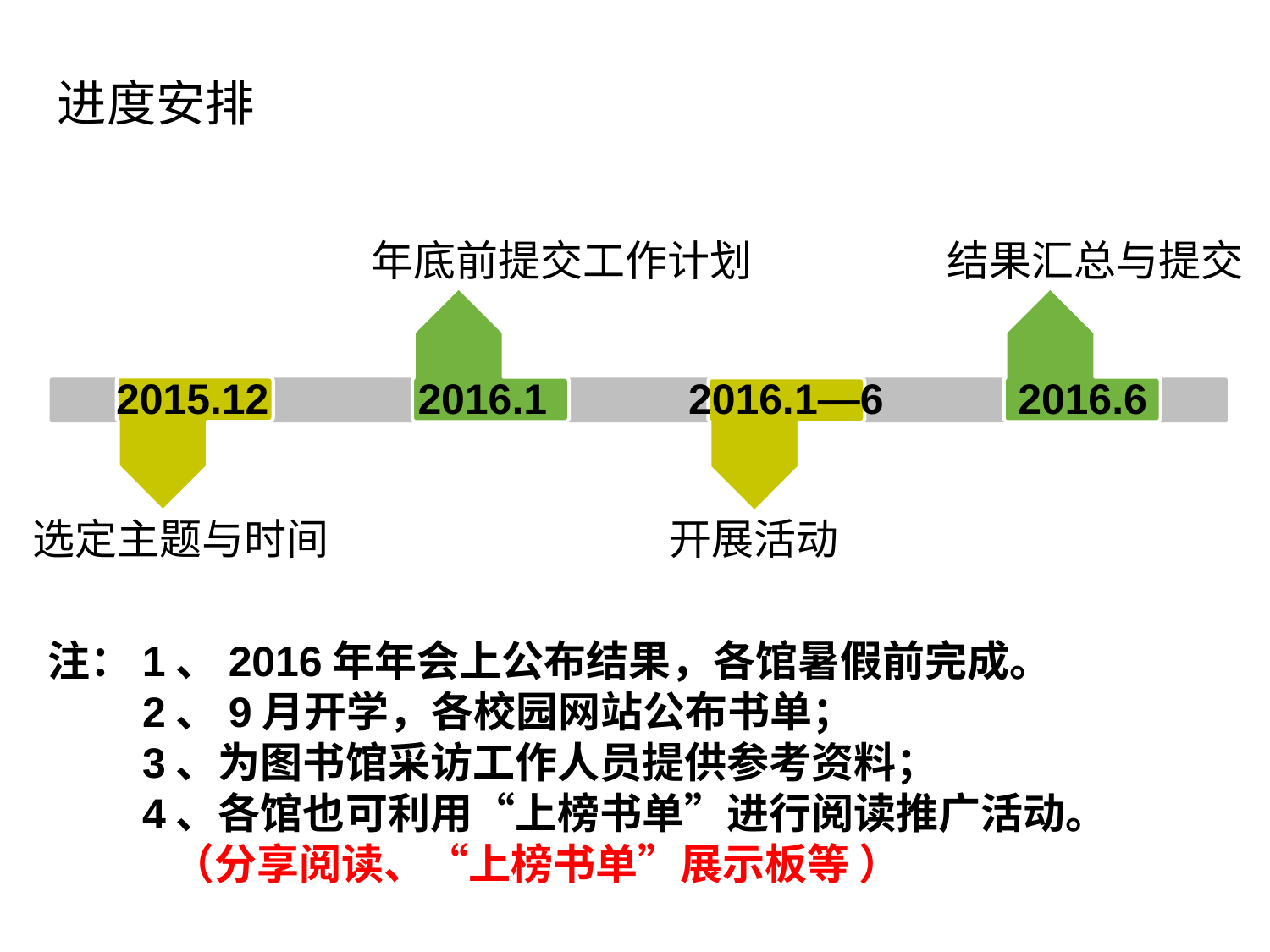

进度安排

年底前提交工作计划
结果汇总与提交
点击添加文本

2015.12
2016.1
2016.1—6
2016.6

点击添加文本
选定主题与时间
开展活动
点击添加文本
注：1、2016年年会上公布结果，各馆暑假前完成。
        2、9月开学，各校园网站公布书单；
        3、为图书馆采访工作人员提供参考资料；
        4、各馆也可利用“上榜书单”进行阅读推广活动。
            （分享阅读、“上榜书单”展示板等 ）
点击添加文本